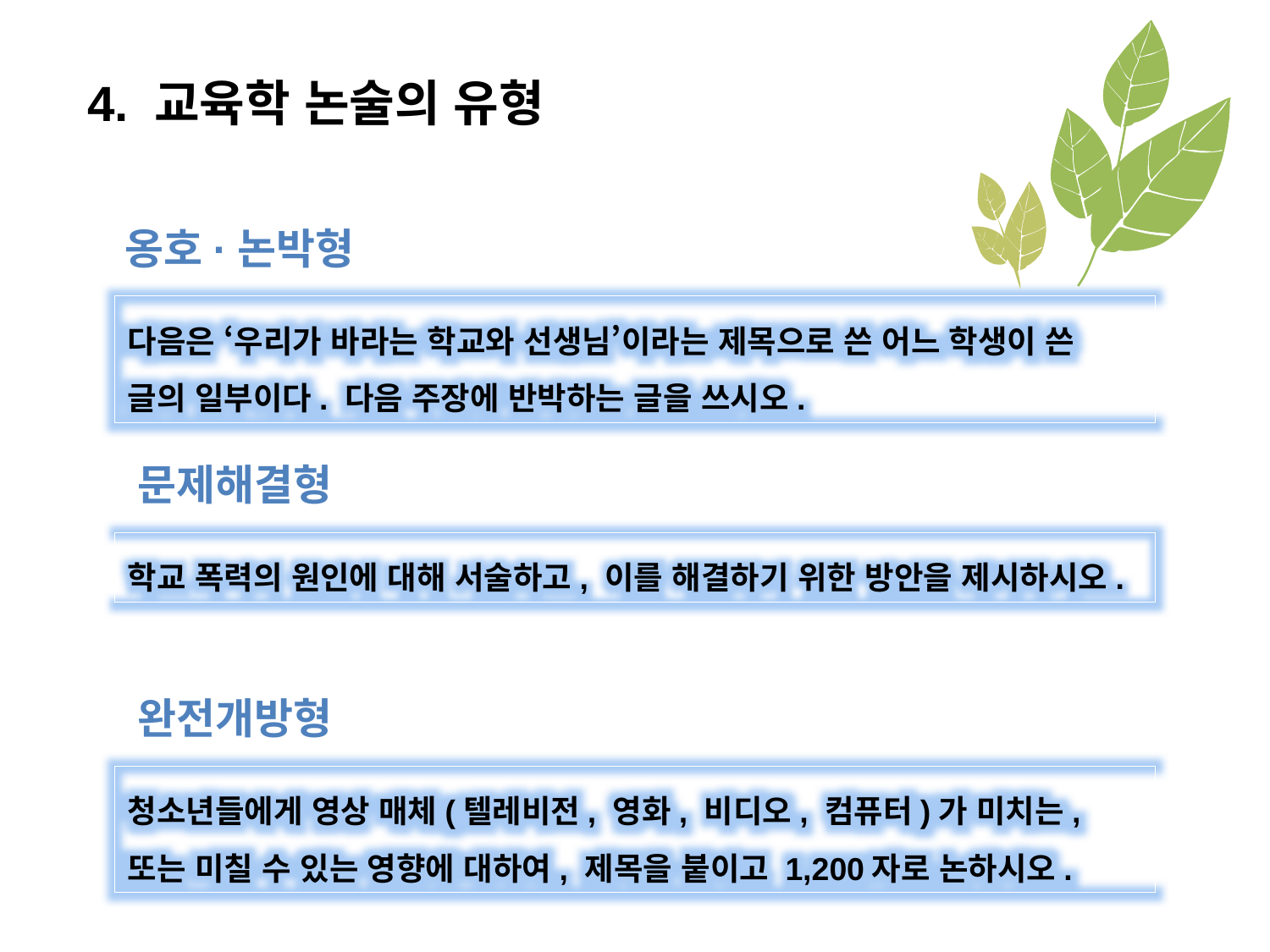

4. 교육학 논술의 유형

옹호·논박형
다음은 ‘우리가 바라는 학교와 선생님’이라는 제목으로 쓴 어느 학생이 쓴 글의 일부이다. 다음 주장에 반박하는 글을 쓰시오.
문제해결형
학교 폭력의 원인에 대해 서술하고, 이를 해결하기 위한 방안을 제시하시오.
완전개방형
청소년들에게 영상 매체(텔레비전, 영화, 비디오, 컴퓨터)가 미치는, 또는 미칠 수 있는 영향에 대하여, 제목을 붙이고 1,200자로 논하시오.